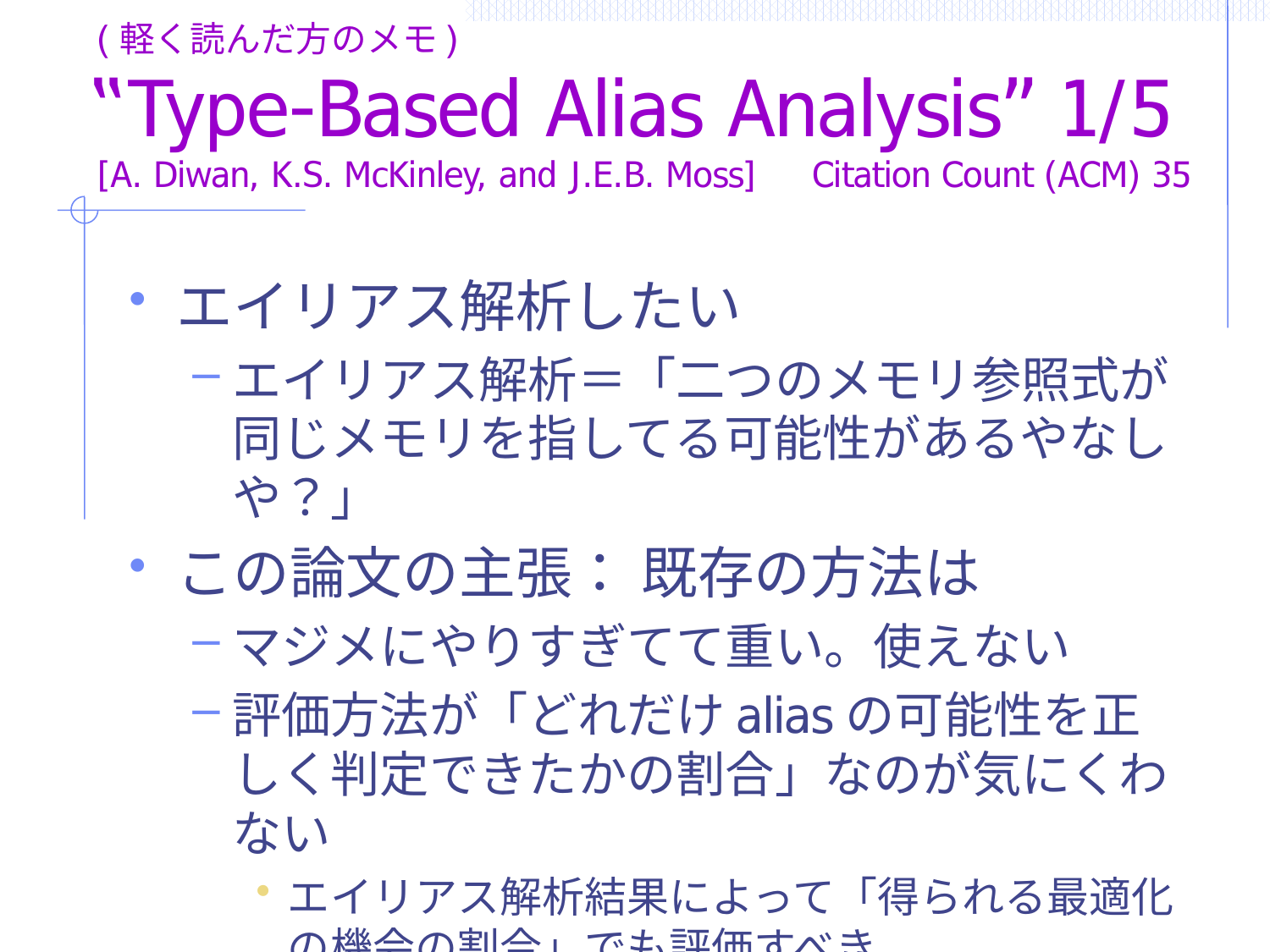

# (軽く読んだ方のメモ) “Type-Based Alias Analysis” 1/5 [A. Diwan, K.S. McKinley, and J.E.B. Moss]     Citation Count (ACM) 35
エイリアス解析したい
エイリアス解析＝「二つのメモリ参照式が同じメモリを指してる可能性があるやなしや？」
この論文の主張： 既存の方法は
マジメにやりすぎてて重い。使えない
評価方法が「どれだけaliasの可能性を正しく判定できたかの割合」なのが気にくわない
エイリアス解析結果によって「得られる最適化の機会の割合」でも評価すべき